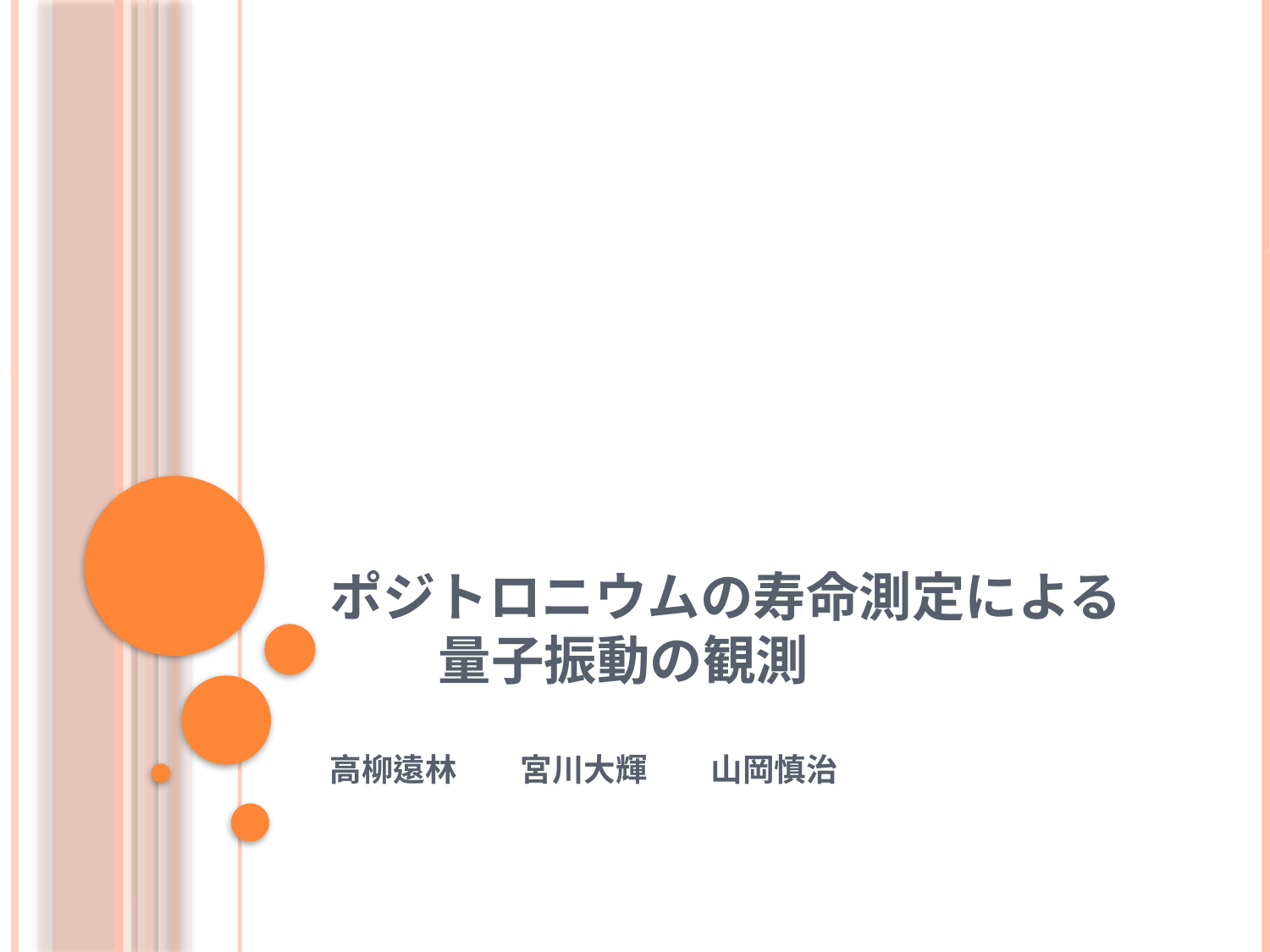

# ポジトロニウムの寿命測定による 量子振動の観測

高柳遠林　　宮川大輝　　山岡慎治